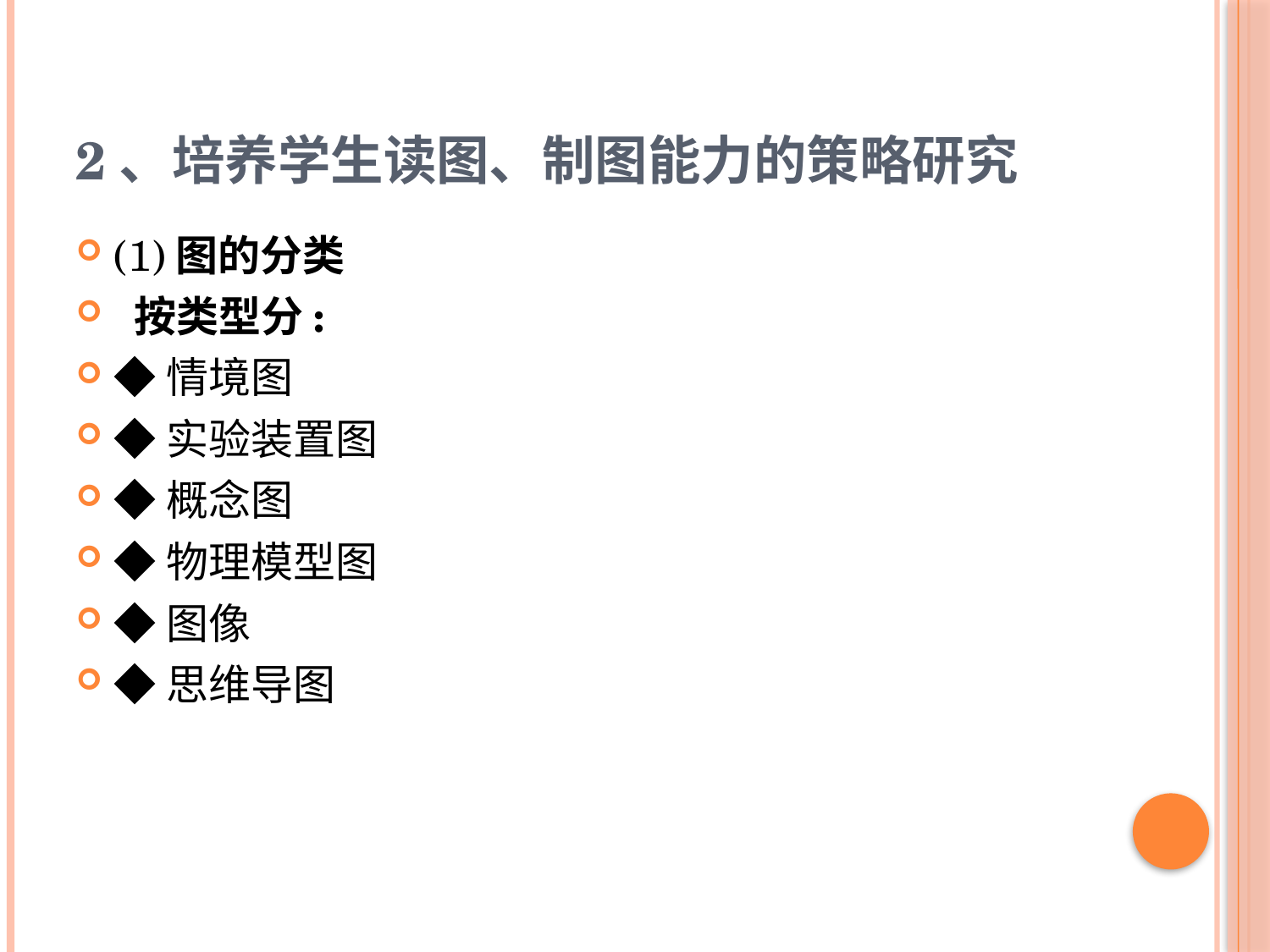

# 2、培养学生读图、制图能力的策略研究
(1)图的分类
 按类型分:
◆情境图
◆实验装置图
◆概念图
◆物理模型图
◆图像
◆思维导图